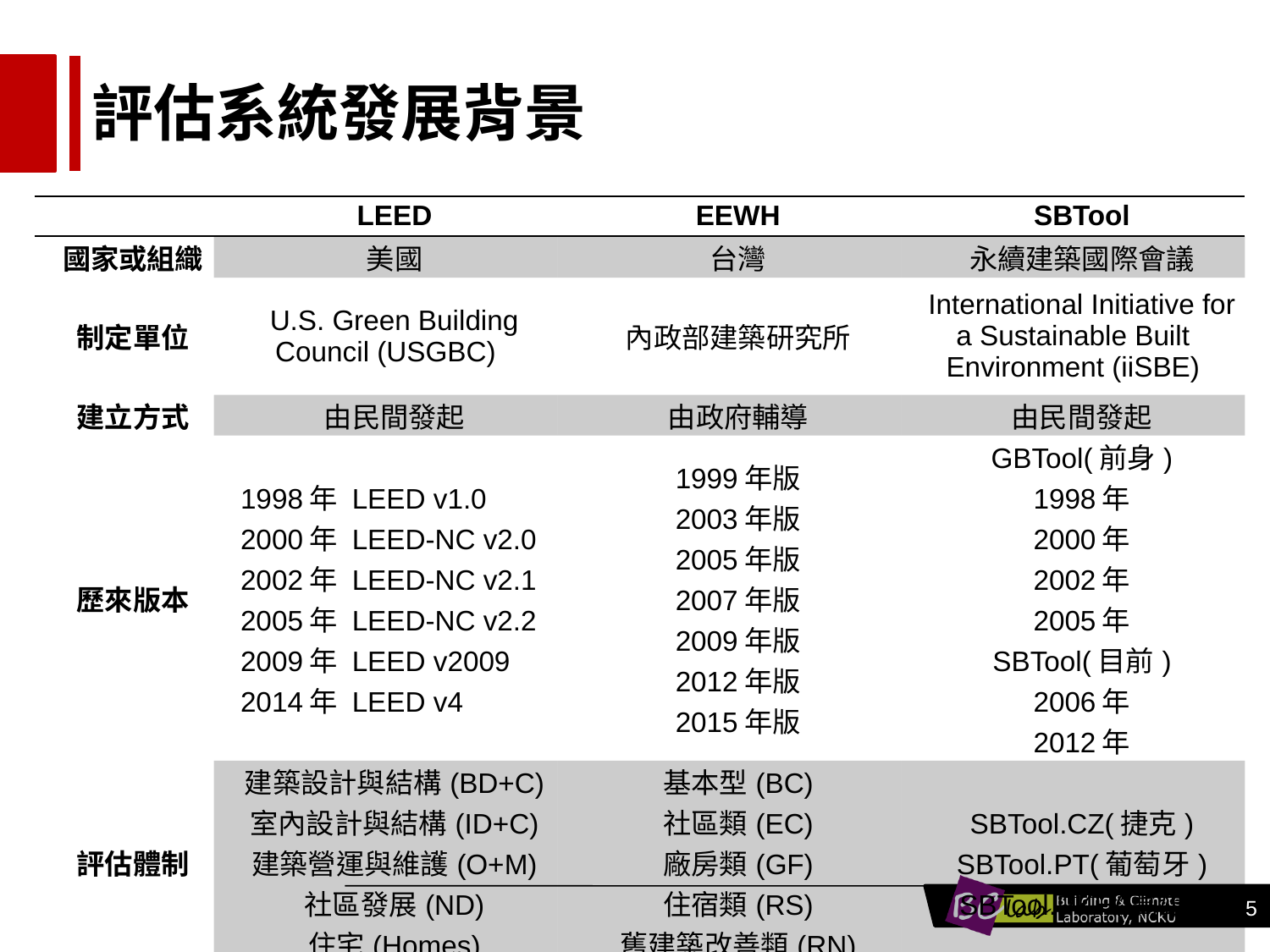

# 評估系統發展背景
|  | LEED | EEWH | SBTool |
| --- | --- | --- | --- |
| 國家或組織 | 美國 | 台灣 | 永續建築國際會議 |
| 制定單位 | U.S. Green Building Council (USGBC) | 內政部建築研究所 | International Initiative for a Sustainable Built Environment (iiSBE) |
| 建立方式 | 由民間發起 | 由政府輔導 | 由民間發起 |
| 歷來版本 | 1998年 LEED v1.0 2000年 LEED-NC v2.0 2002年 LEED-NC v2.1 2005年 LEED-NC v2.2 2009年 LEED v2009 2014年 LEED v4 | 1999年版 2003年版 2005年版 2007年版 2009年版 2012年版 2015年版 | GBTool(前身) 1998年 2000年 2002年 2005年 SBTool(目前) 2006年 2012年 |
| 評估體制 | 建築設計與結構(BD+C) 室內設計與結構(ID+C) 建築營運與維護(O+M) 社區發展(ND) 住宅(Homes) | 基本型(BC) 社區類(EC) 廠房類(GF) 住宿類(RS) 舊建築改善類(RN) | SBTool.CZ(捷克) SBTool.PT(葡萄牙) SBTool.PKH(高雄) |
5